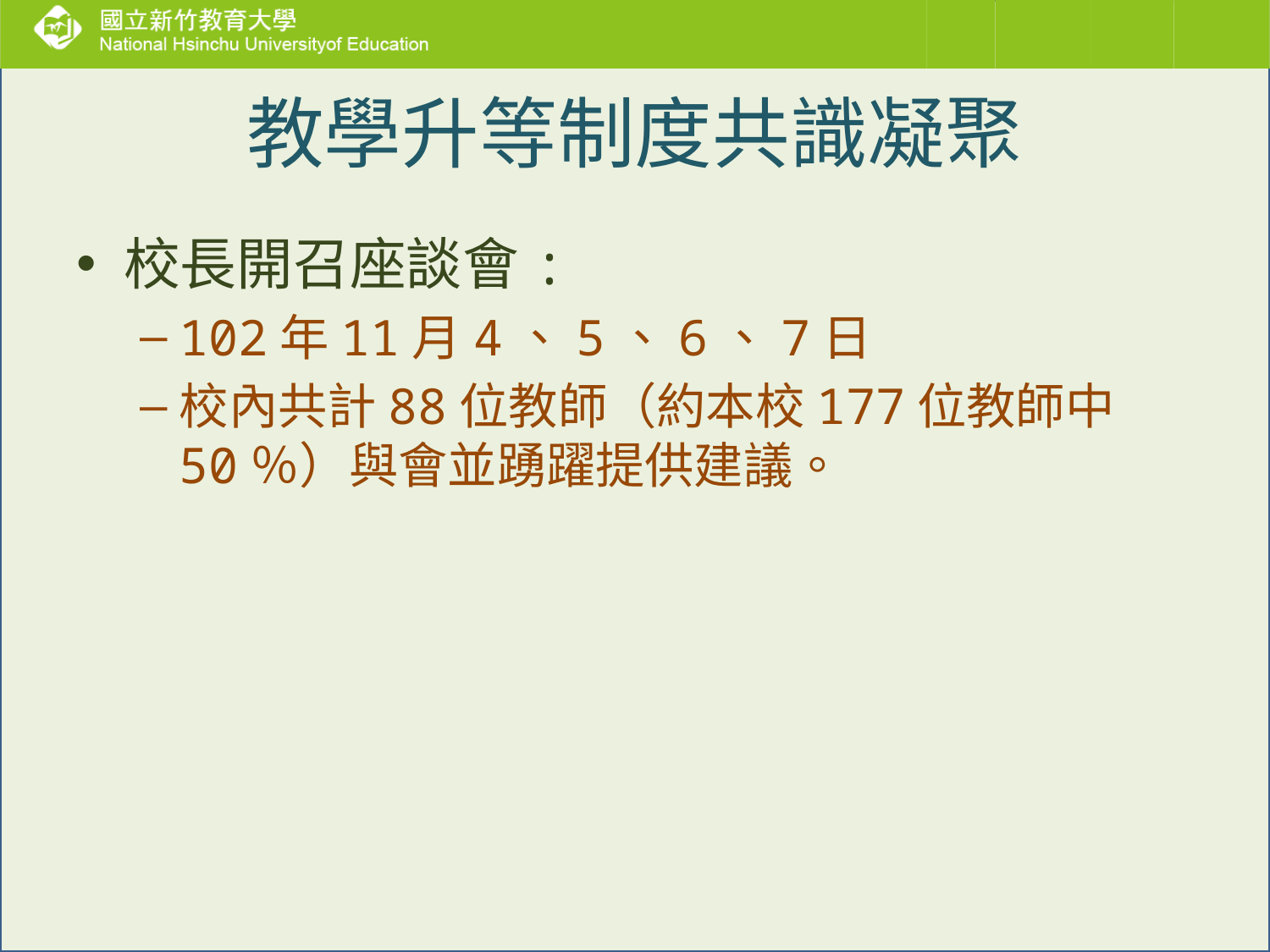

# 教學升等制度共識凝聚
校長開召座談會:
102年11月4、5、6、7日
校內共計88位教師（約本校177位教師中50％）與會並踴躍提供建議。